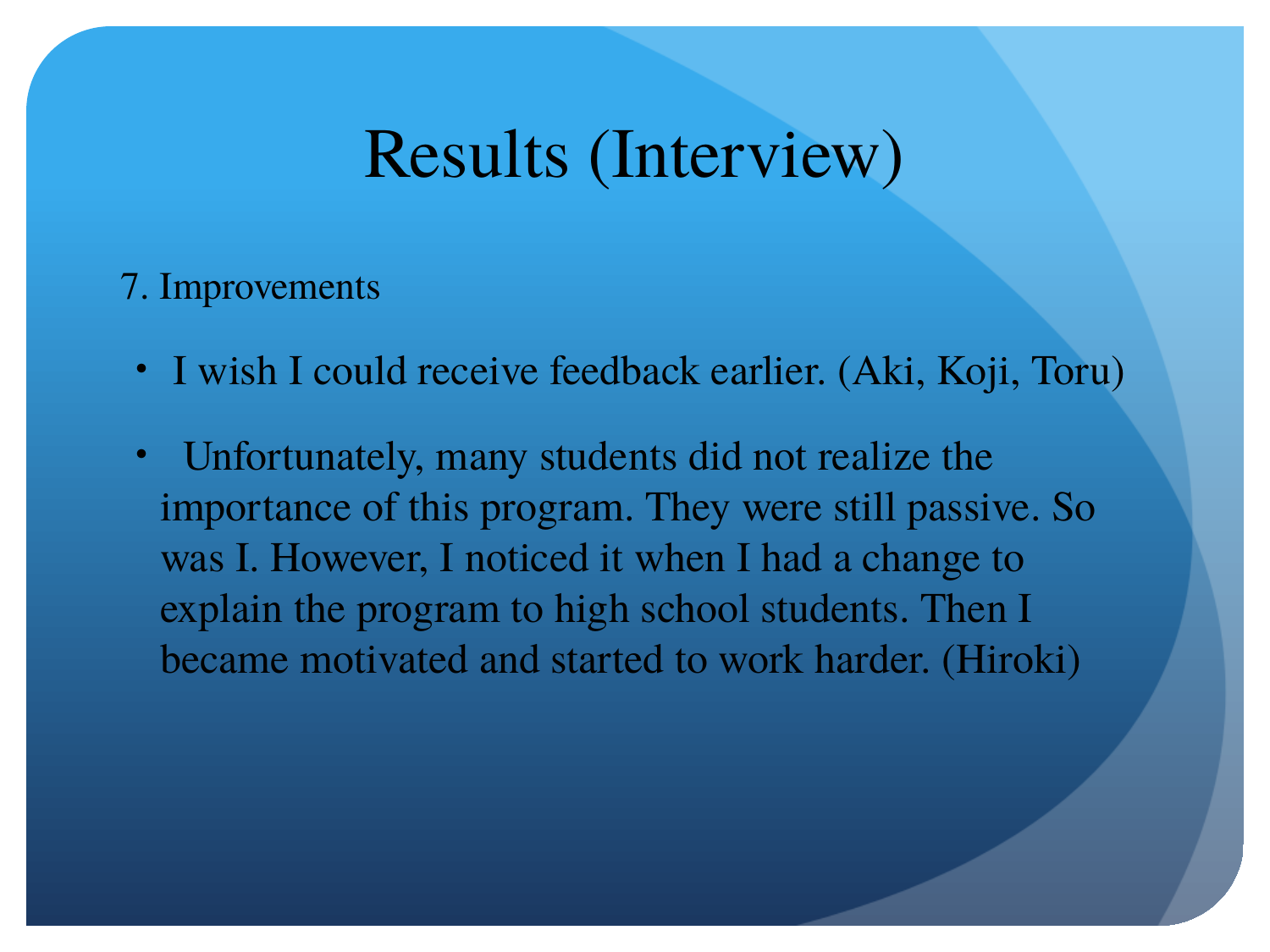

# Results (Interview)
7. Improvements
・I wish I could receive feedback earlier. (Aki, Koji, Toru)
・ Unfortunately, many students did not realize the importance of this program. They were still passive. So was I. However, I noticed it when I had a change to explain the program to high school students. Then I became motivated and started to work harder. (Hiroki)